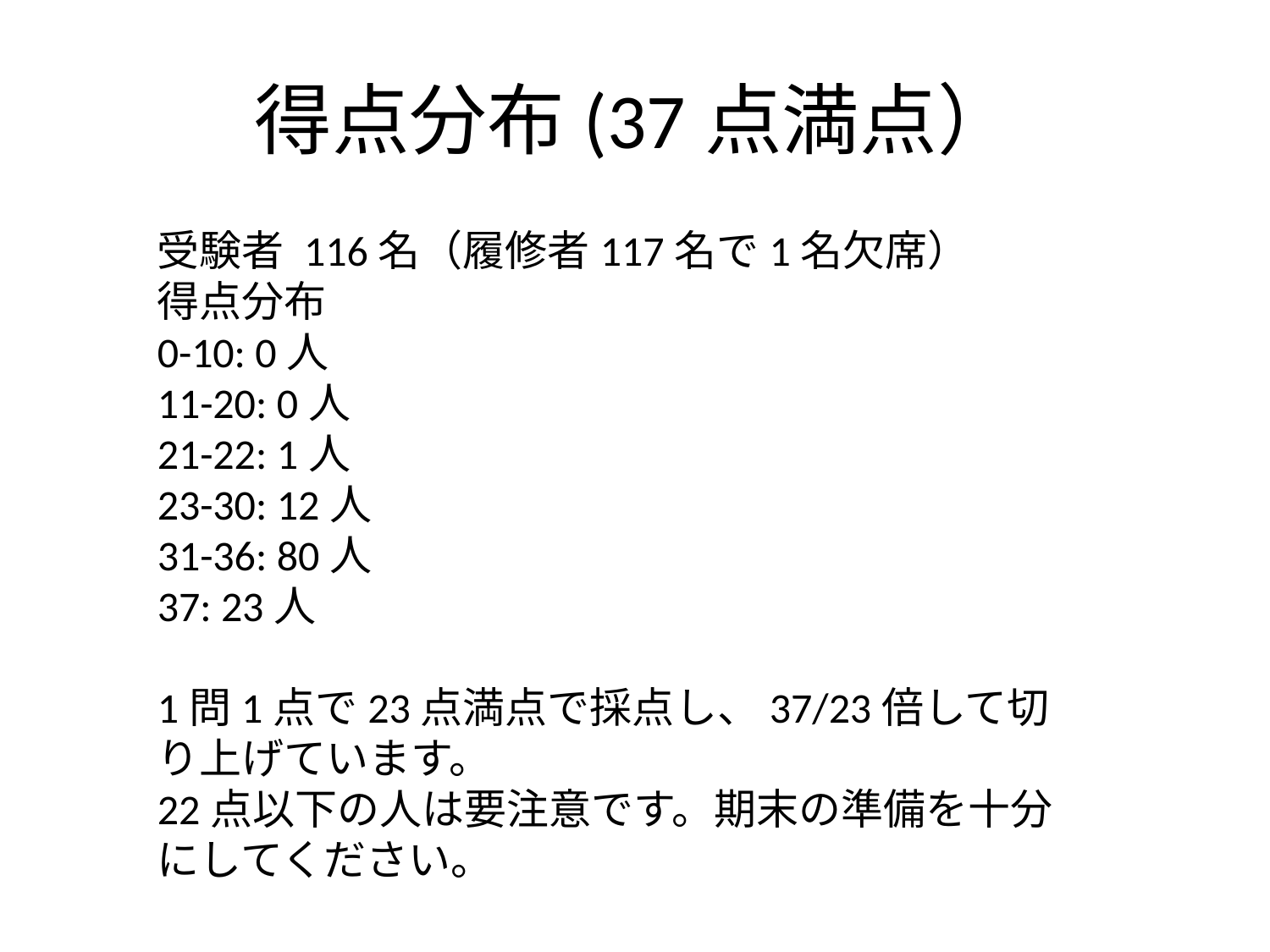

# 得点分布(37点満点）
受験者 116名（履修者117名で1名欠席）
得点分布
0-10: 0人
11-20: 0人
21-22: 1人
23-30: 12人
31-36: 80人
37: 23人

1問1点で23点満点で採点し、37/23倍して切り上げています。
22点以下の人は要注意です。期末の準備を十分にしてください。